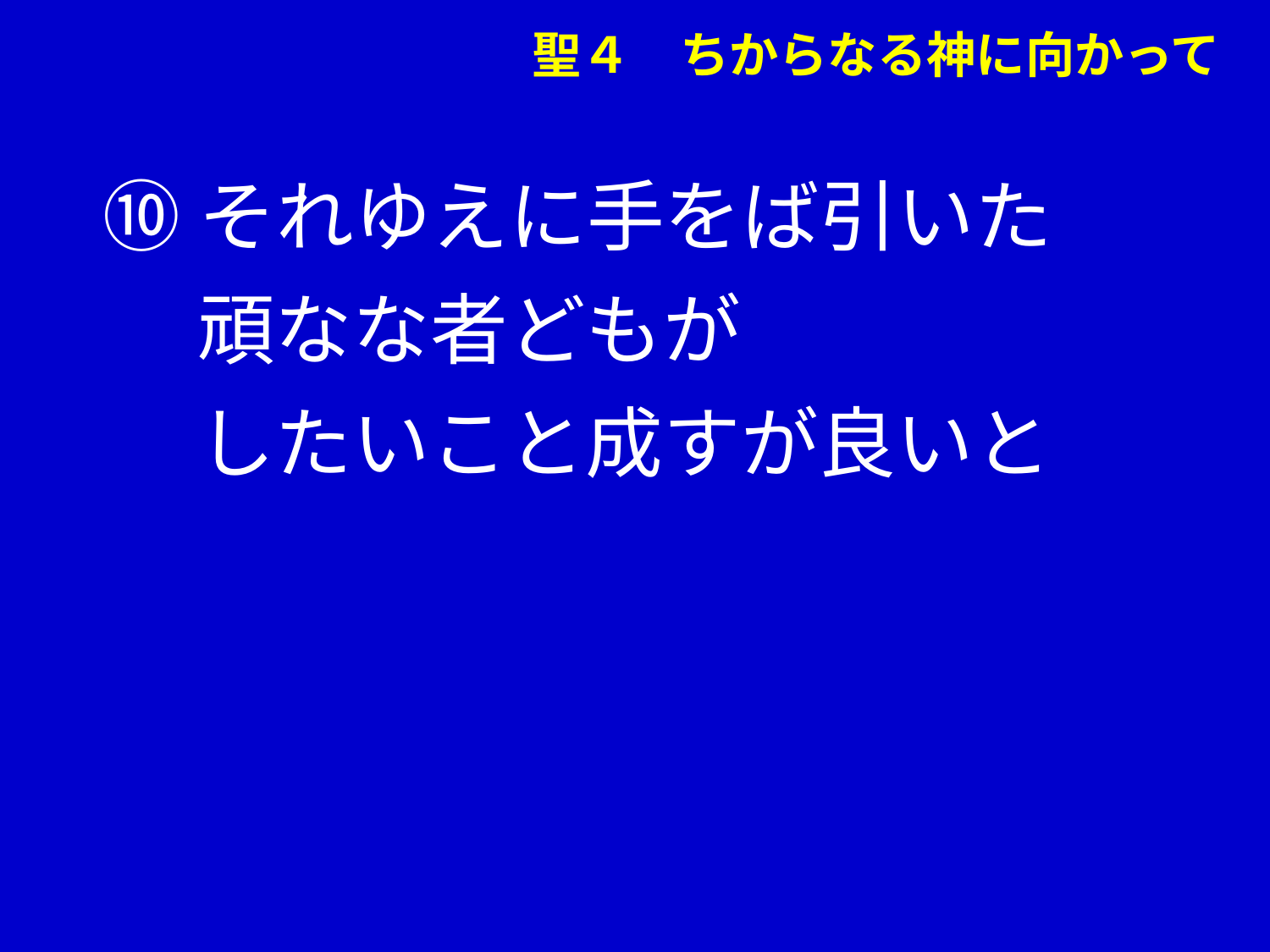

聖４　ちからなる神に向かって
⑩それゆえに手をば引いた
　 頑なな者どもが
　 したいこと成すが良いと